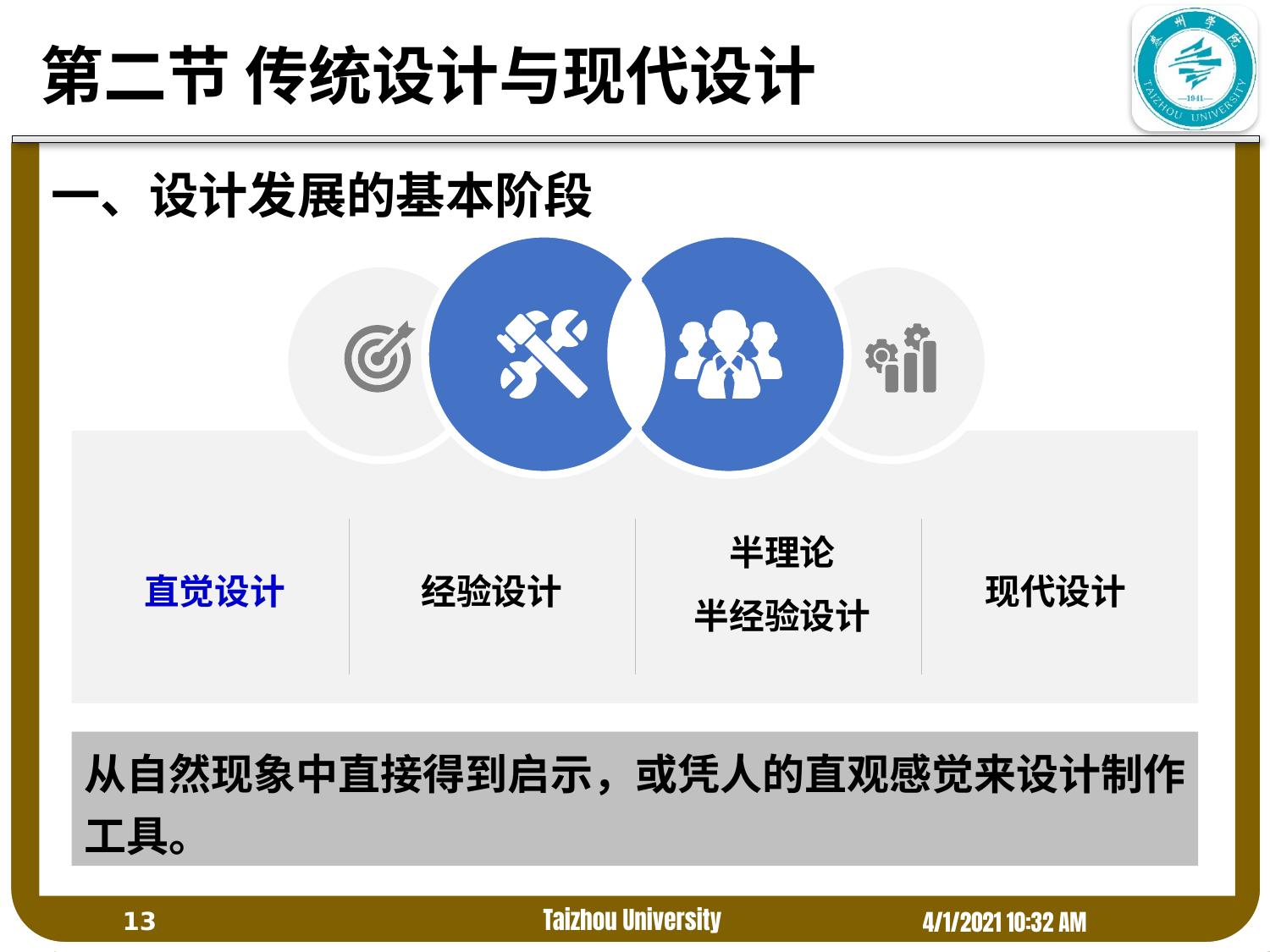

一、设计发展的基本阶段

半理论
半经验设计
直觉设计
经验设计
现代设计
从自然现象中直接得到启示，或凭人的直观感觉来设计制作工具。
13